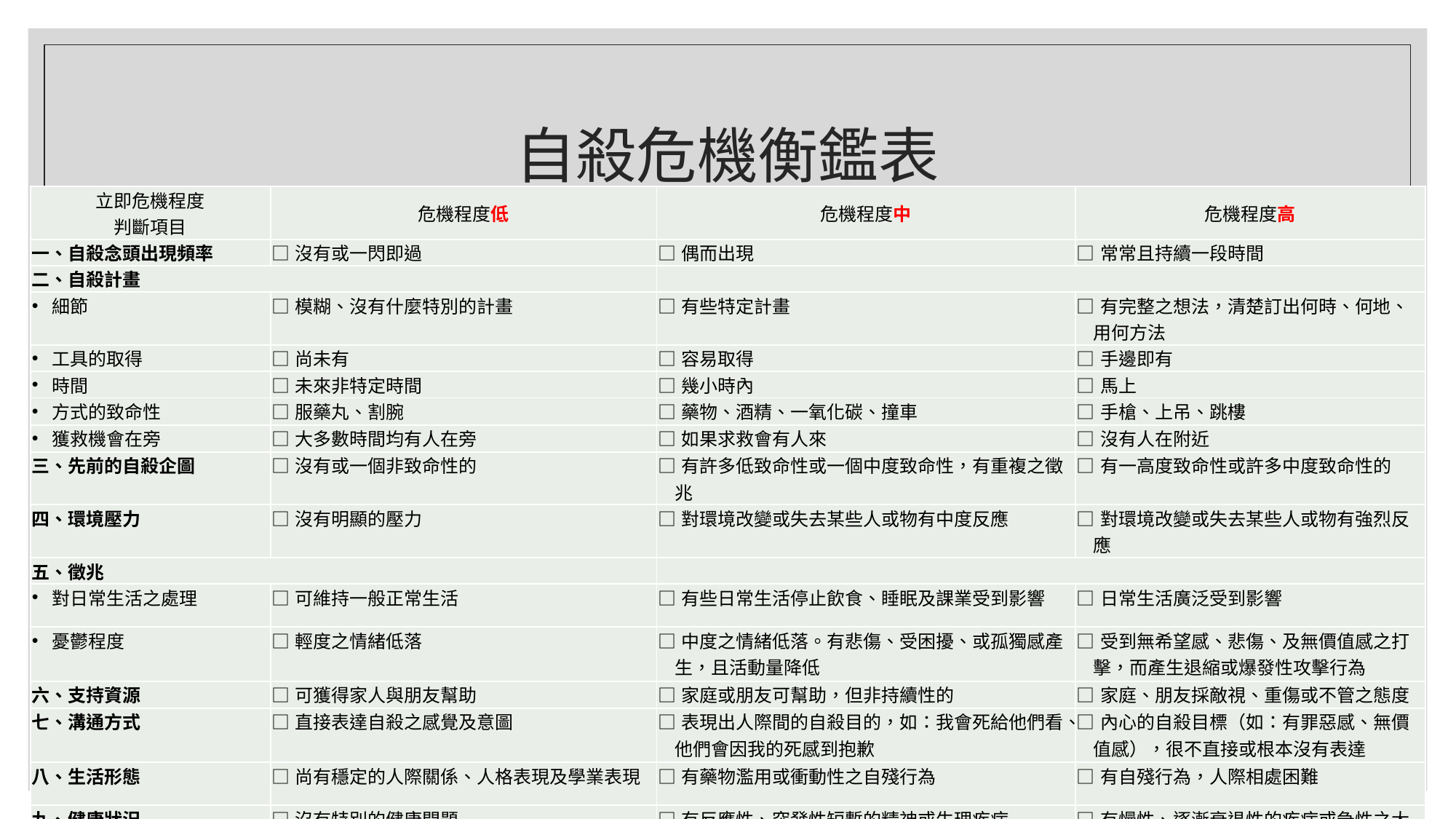

# 自殺危機衡鑑表
| 立即危機程度 判斷項目 | 危機程度低 | 危機程度中 | 危機程度高 |
| --- | --- | --- | --- |
| 一、自殺念頭出現頻率 | □沒有或一閃即過 | □偶而出現 | □常常且持續一段時間 |
| 二、自殺計畫 |  |  |  |
| 細節 | □模糊、沒有什麼特別的計畫 | □有些特定計畫 | □有完整之想法，清楚訂出何時、何地、用何方法 |
| 工具的取得 | □尚未有 | □容易取得 | □手邊即有 |
| 時間 | □未來非特定時間 | □幾小時內 | □馬上 |
| 方式的致命性 | □服藥丸、割腕 | □藥物、酒精、一氧化碳、撞車 | □手槍、上吊、跳樓 |
| 獲救機會在旁 | □大多數時間均有人在旁 | □如果求救會有人來 | □沒有人在附近 |
| 三、先前的自殺企圖 | □沒有或一個非致命性的 | □有許多低致命性或一個中度致命性，有重複之徵兆 | □有一高度致命性或許多中度致命性的 |
| 四、環境壓力 | □沒有明顯的壓力 | □對環境改變或失去某些人或物有中度反應 | □對環境改變或失去某些人或物有強烈反應 |
| 五、徵兆 |  |  |  |
| 對日常生活之處理 | □可維持一般正常生活 | □有些日常生活停止飲食、睡眠及課業受到影響 | □日常生活廣泛受到影響 |
| 憂鬱程度 | □輕度之情緒低落 | □中度之情緒低落。有悲傷、受困擾、或孤獨感產生，且活動量降低 | □受到無希望感、悲傷、及無價值感之打擊，而產生退縮或爆發性攻擊行為 |
| 六、支持資源 | □可獲得家人與朋友幫助 | □家庭或朋友可幫助，但非持續性的 | □家庭、朋友採敵視、重傷或不管之態度 |
| 七、溝通方式 | □直接表達自殺之感覺及意圖 | □表現出人際間的自殺目的，如：我會死給他們看、他們會因我的死感到抱歉 | □內心的自殺目標（如：有罪惡感、無價值感），很不直接或根本沒有表達 |
| 八、生活形態 | □尚有穩定的人際關係、人格表現及學業表現 | □有藥物濫用或衝動性之自殘行為 | □有自殘行為，人際相處困難 |
| 九、健康狀況 | □沒有特別的健康問題 | □有反應性、突發性短暫的精神或生理疾病 | □有慢性、逐漸衰退性的疾病或急性之大病 |